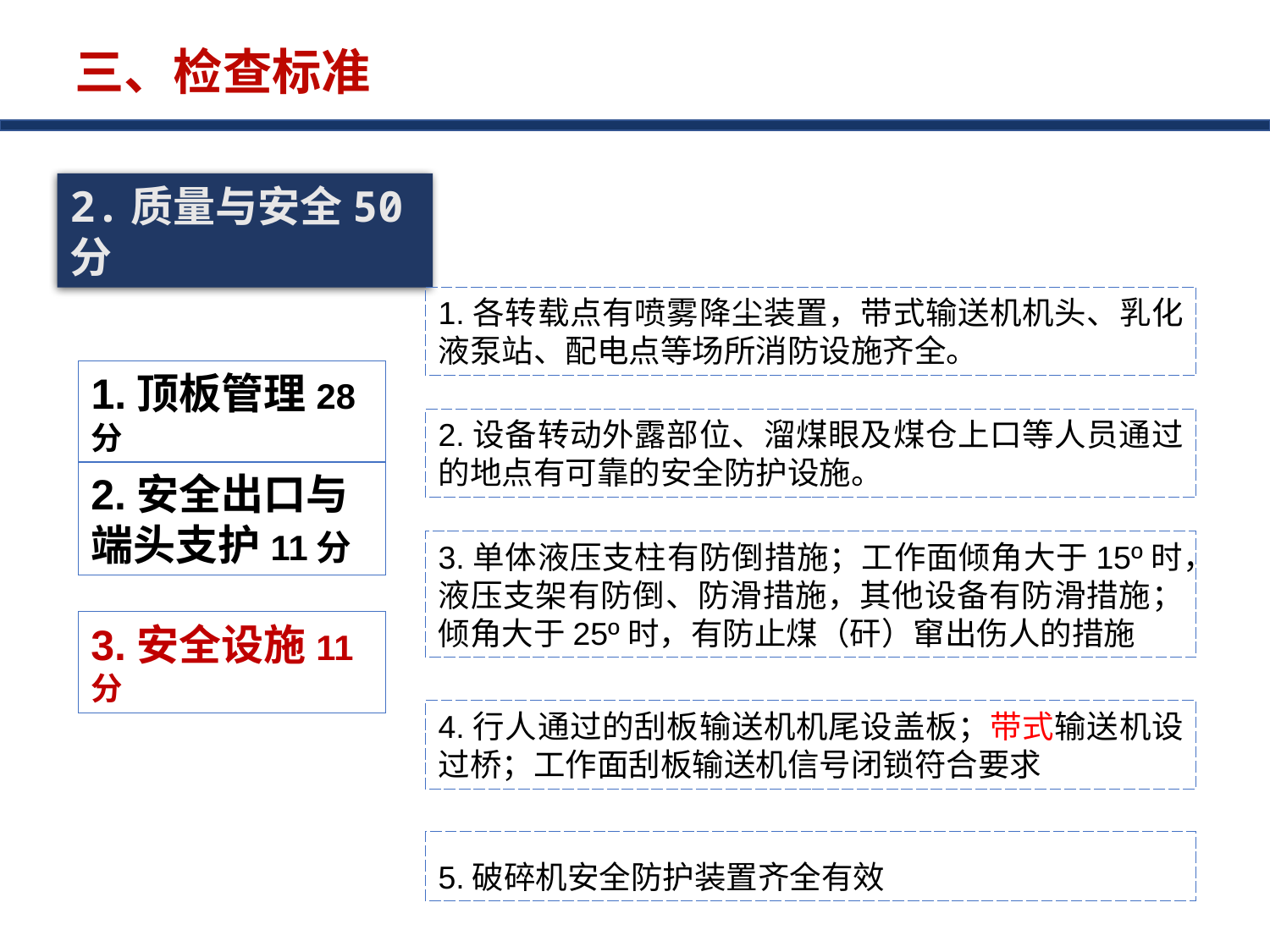

三、检查标准

2.质量与安全50分
1.各转载点有喷雾降尘装置，带式输送机机头、乳化液泵站、配电点等场所消防设施齐全。
1.顶板管理28分
2.设备转动外露部位、溜煤眼及煤仓上口等人员通过的地点有可靠的安全防护设施。
2.安全出口与
端头支护11分
3.单体液压支柱有防倒措施；工作面倾角大于15º时，液压支架有防倒、防滑措施，其他设备有防滑措施；倾角大于25º时，有防止煤（矸）窜出伤人的措施
3.安全设施11分
4.行人通过的刮板输送机机尾设盖板；带式输送机设过桥；工作面刮板输送机信号闭锁符合要求
5.破碎机安全防护装置齐全有效